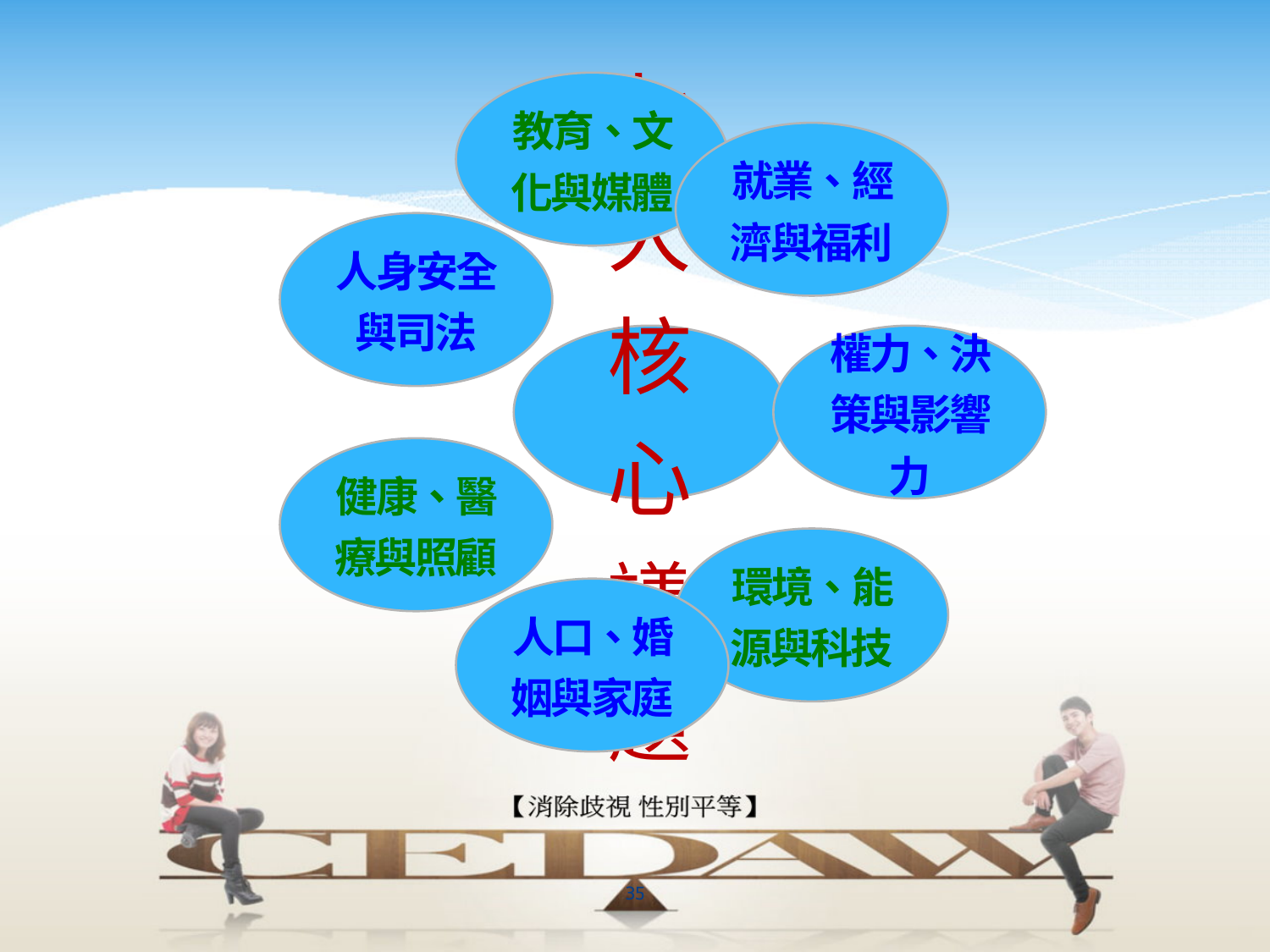

人口、婚姻與家庭
就業、經濟與福利
教育、文化與媒體
人身安全與司法
健康、醫療與照顧
35